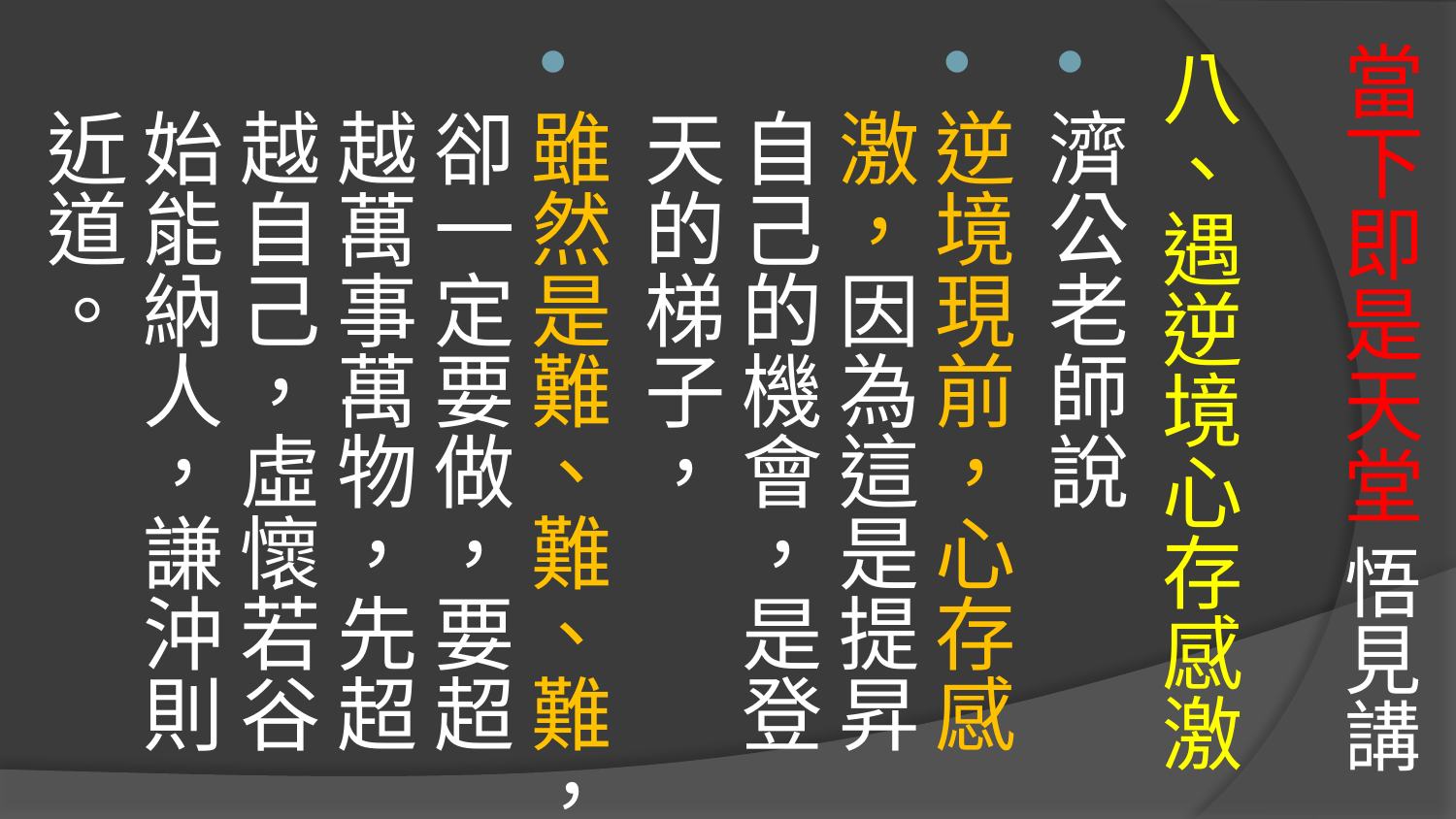

# 當下即是天堂 悟見講
八、遇逆境心存感激
濟公老師說
逆境現前，心存感激，因為這是提昇自己的機會，是登天的梯子，
雖然是難、難、難，卻一定要做，要超越萬事萬物，先超越自己，虛懷若谷始能納人，謙沖則近道。